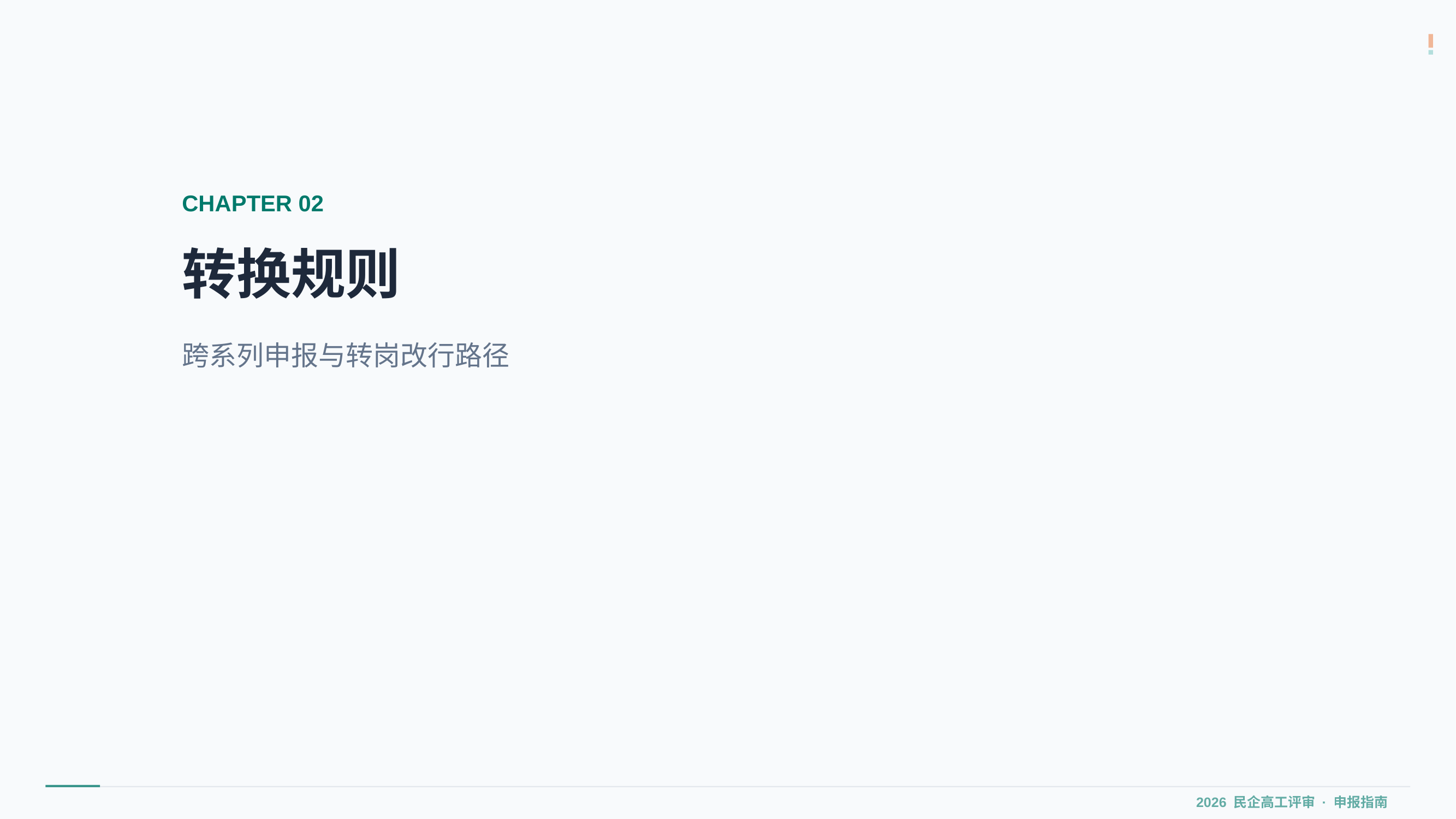

CHAPTER 02
转换规则
跨系列申报与转岗改行路径

# 2026 民企高工评审 · 申报指南